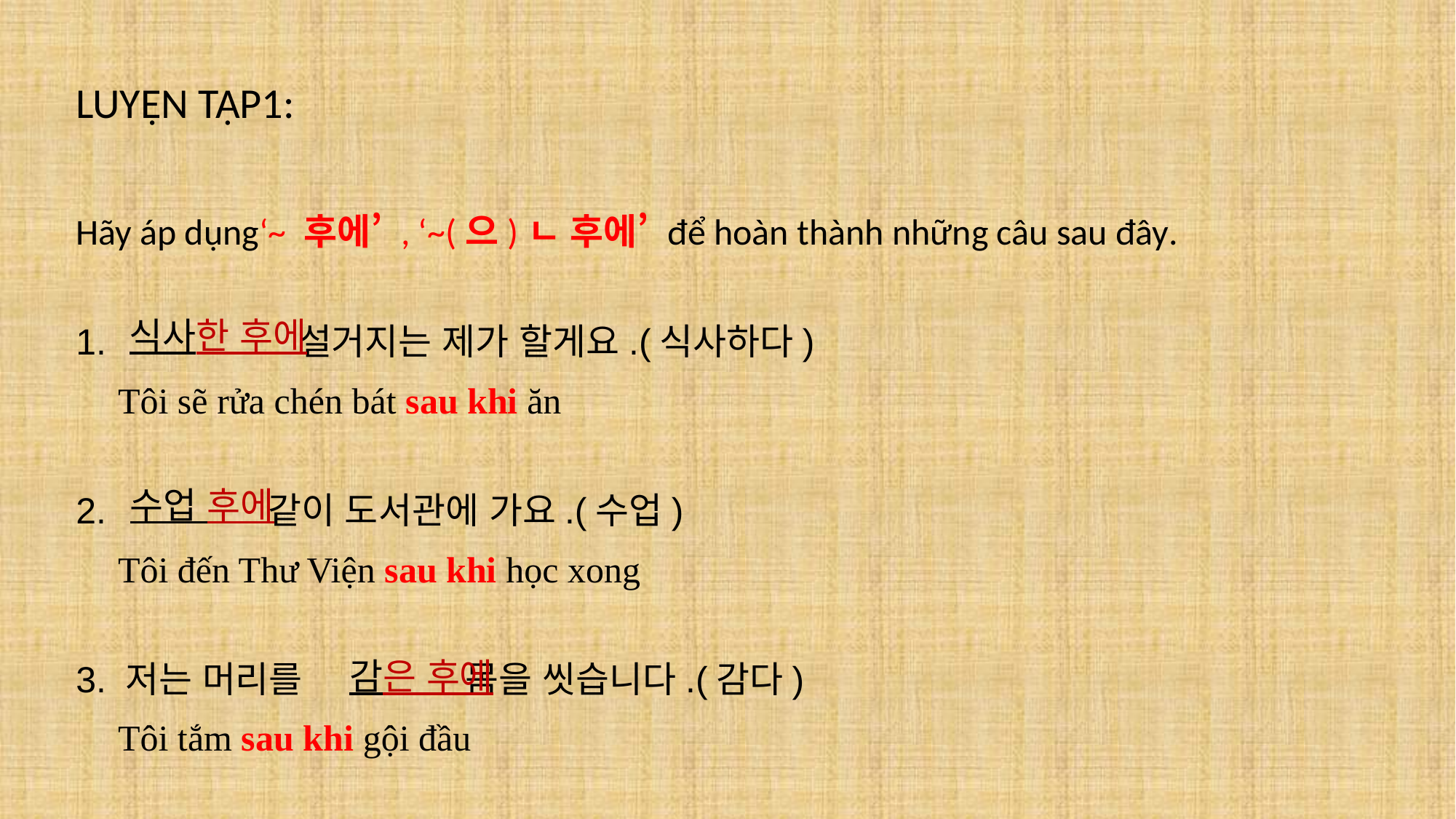

LUYỆN TẬP1:

Hãy áp dụng‘~ 후에’ , ‘~(으)ㄴ 후에’ để hoàn thành những câu sau đây.

1.                  설거지는 제가 할게요.(식사하다)
Tôi sẽ rửa chén bát sau khi ăn

2.               같이 도서관에 가요.(수업)
Tôi đến Thư Viện sau khi học xong

3. 저는 머리를                몸을 씻습니다.(감다)
Tôi tắm sau khi gội đầu
식사한 후에
수업 후에
감은 후에